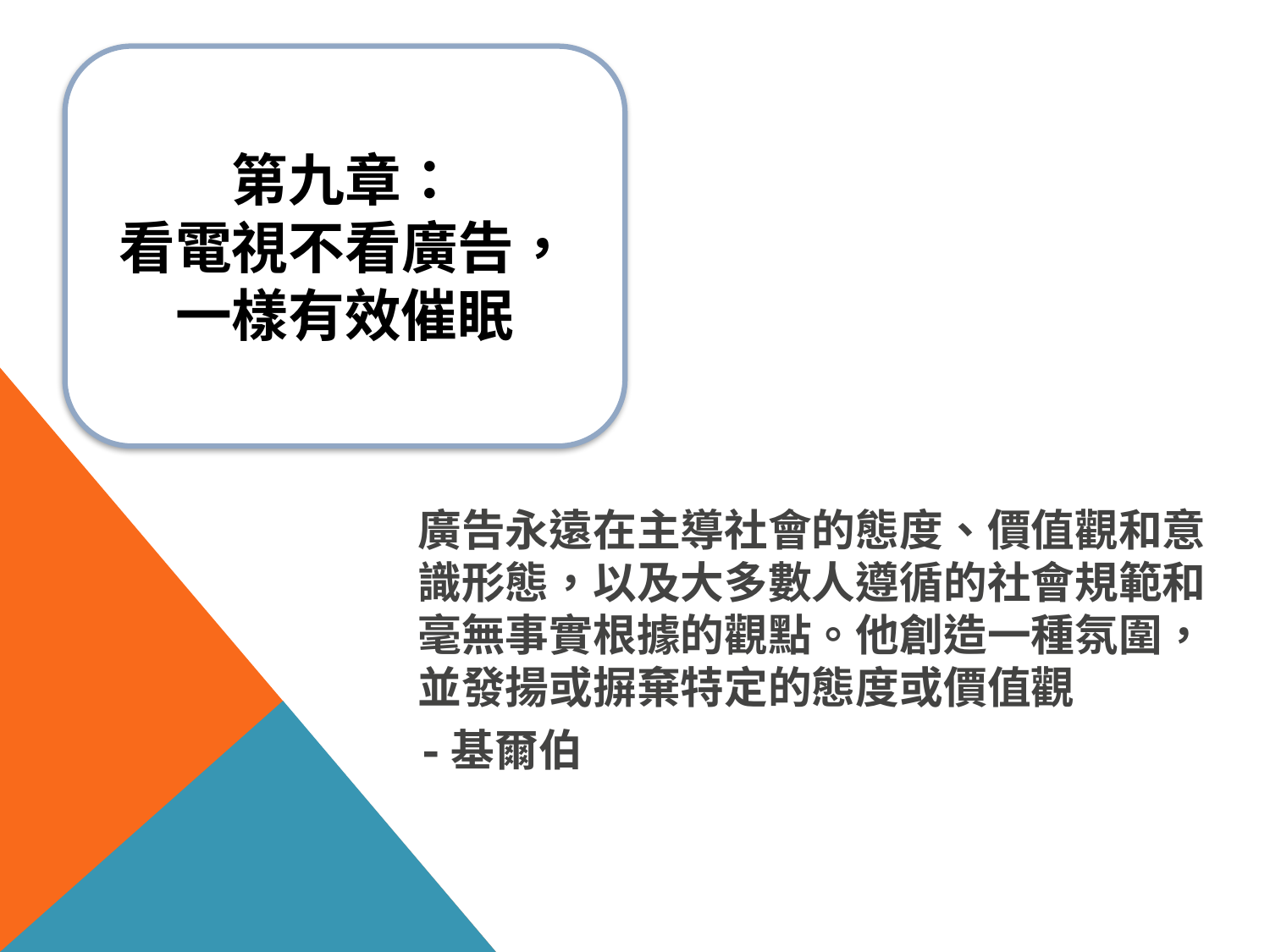

第九章：
看電視不看廣告，
一樣有效催眠
廣告永遠在主導社會的態度、價值觀和意識形態，以及大多數人遵循的社會規範和毫無事實根據的觀點。他創造一種氛圍，並發揚或摒棄特定的態度或價值觀
-基爾伯